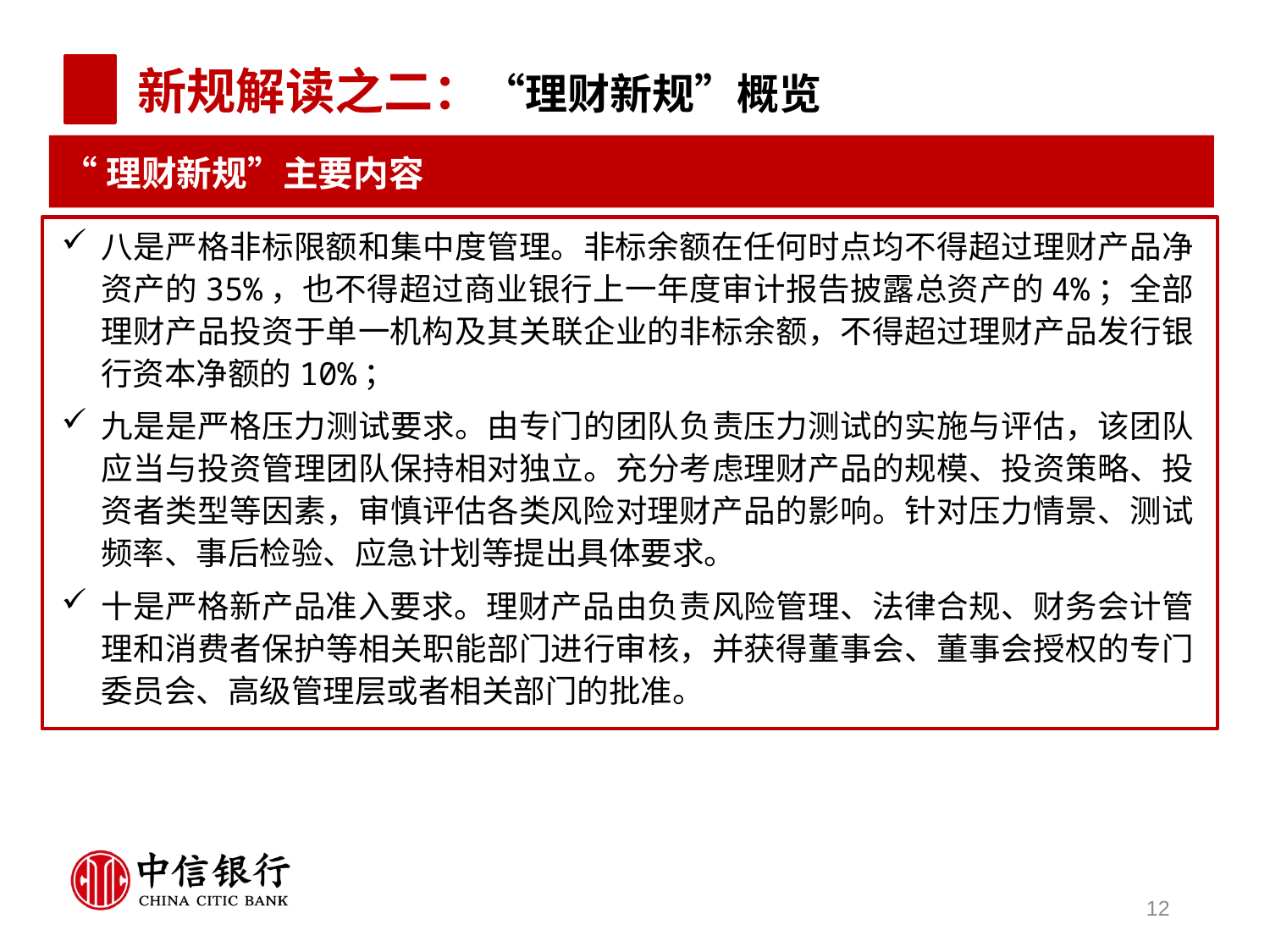

新规解读之二：“理财新规”概览

“理财新规”主要内容
八是严格非标限额和集中度管理。非标余额在任何时点均不得超过理财产品净资产的35%，也不得超过商业银行上一年度审计报告披露总资产的4%；全部理财产品投资于单一机构及其关联企业的非标余额，不得超过理财产品发行银行资本净额的10%；
九是是严格压力测试要求。由专门的团队负责压力测试的实施与评估，该团队应当与投资管理团队保持相对独立。充分考虑理财产品的规模、投资策略、投资者类型等因素，审慎评估各类风险对理财产品的影响。针对压力情景、测试频率、事后检验、应急计划等提出具体要求。
十是严格新产品准入要求。理财产品由负责风险管理、法律合规、财务会计管理和消费者保护等相关职能部门进行审核，并获得董事会、董事会授权的专门委员会、高级管理层或者相关部门的批准。

12